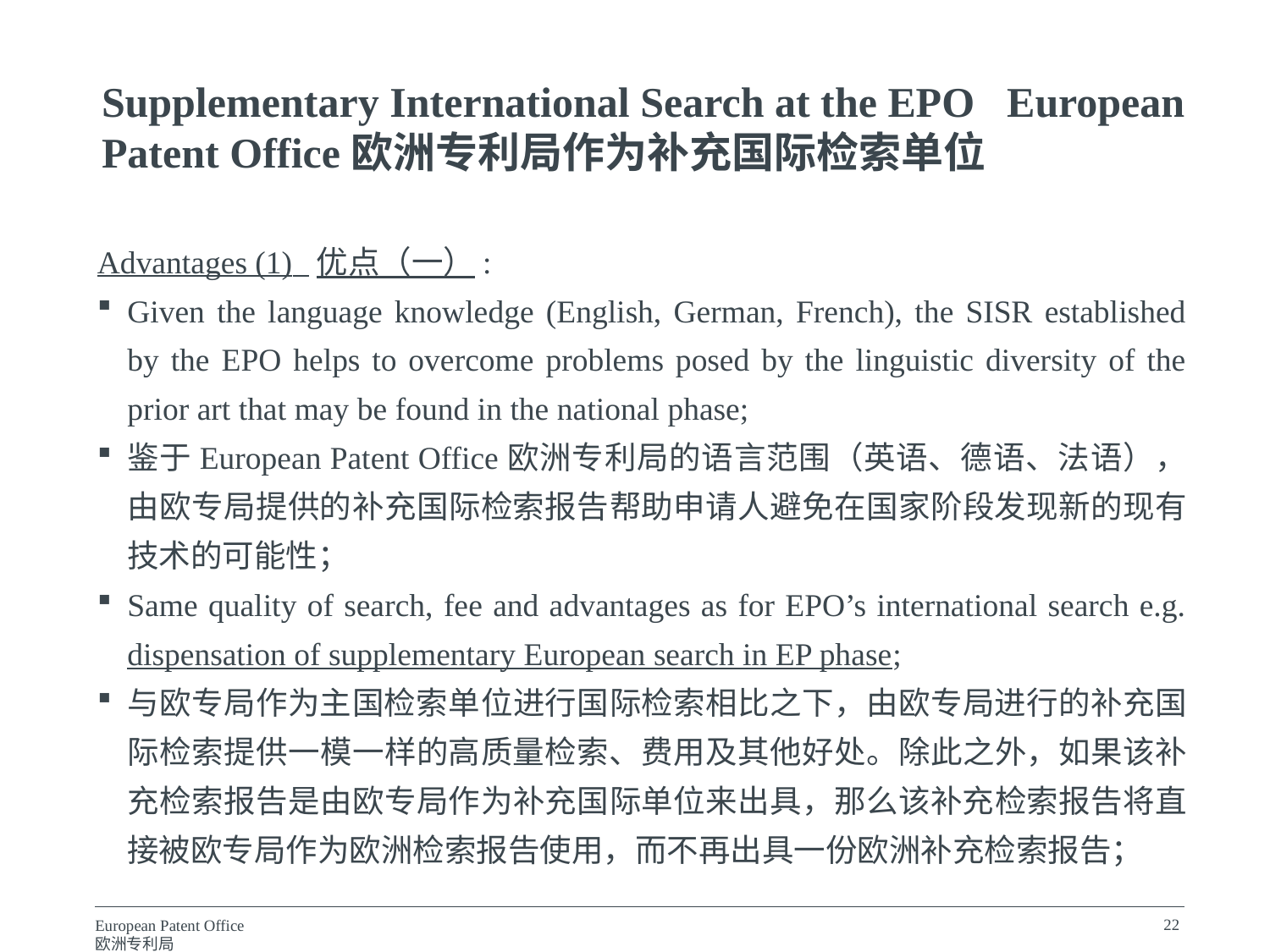

Supplementary International Search at the EPO   European Patent Office欧洲专利局作为补充国际检索单位
Advantages (1)  优点（一）:
Given the language knowledge (English, German, French), the SISR established by the EPO helps to overcome problems posed by the linguistic diversity of the prior art that may be found in the national phase;
鉴于European Patent Office欧洲专利局的语言范围（英语、德语、法语），由欧专局提供的补充国际检索报告帮助申请人避免在国家阶段发现新的现有技术的可能性；
Same quality of search, fee and advantages as for EPO’s international search e.g. dispensation of supplementary European search in EP phase;
与欧专局作为主国检索单位进行国际检索相比之下，由欧专局进行的补充国际检索提供一模一样的高质量检索、费用及其他好处。除此之外，如果该补充检索报告是由欧专局作为补充国际单位来出具，那么该补充检索报告将直接被欧专局作为欧洲检索报告使用，而不再出具一份欧洲补充检索报告；
22